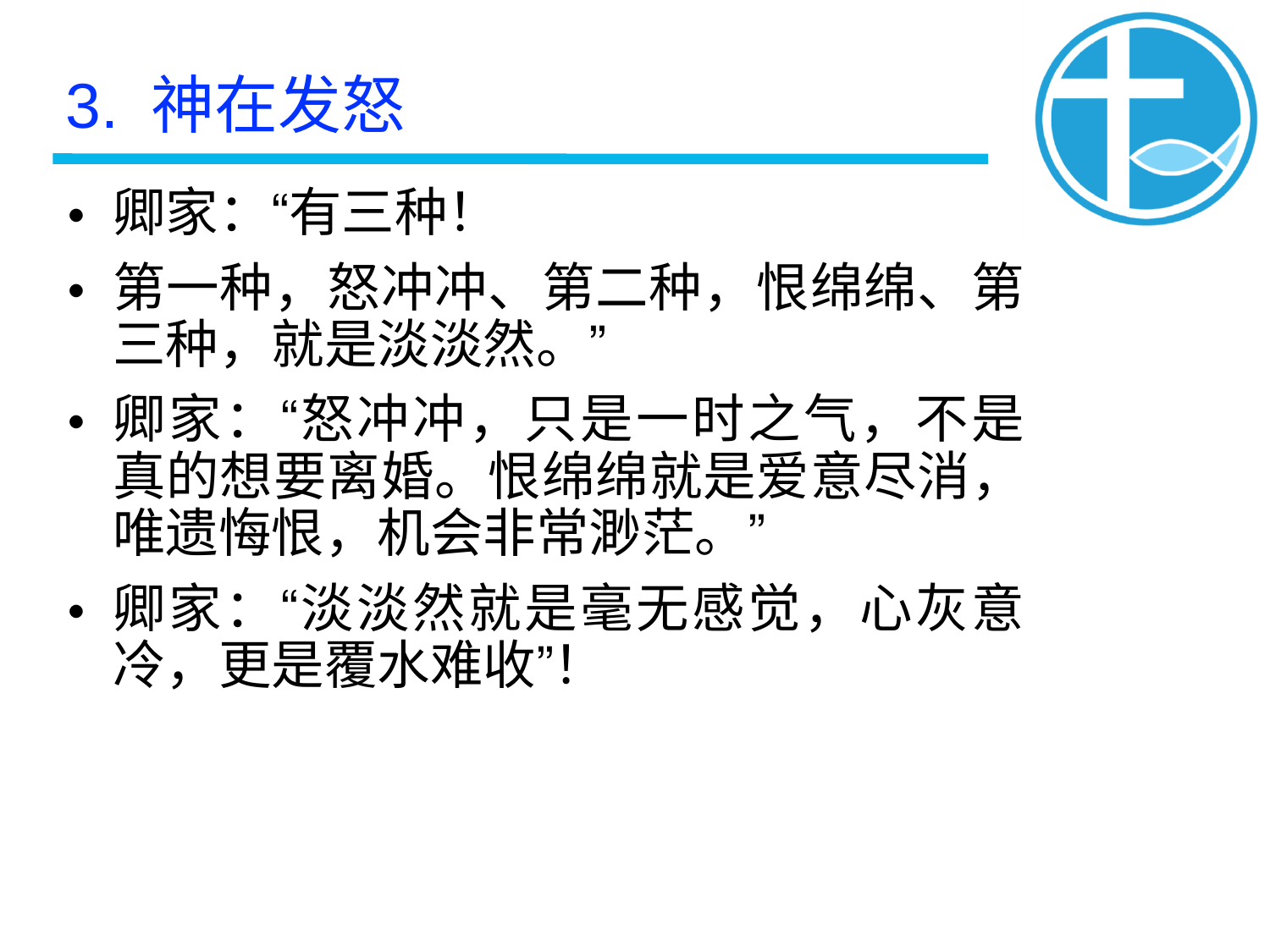

3. 神在发怒
卿家：“有三种！
第一种，怒冲冲、第二种，恨绵绵、第三种，就是淡淡然。”
卿家：“怒冲冲，只是一时之气，不是真的想要离婚。恨绵绵就是爱意尽消，唯遗悔恨，机会非常渺茫。”
卿家：“淡淡然就是毫无感觉，心灰意冷，更是覆水难收”！